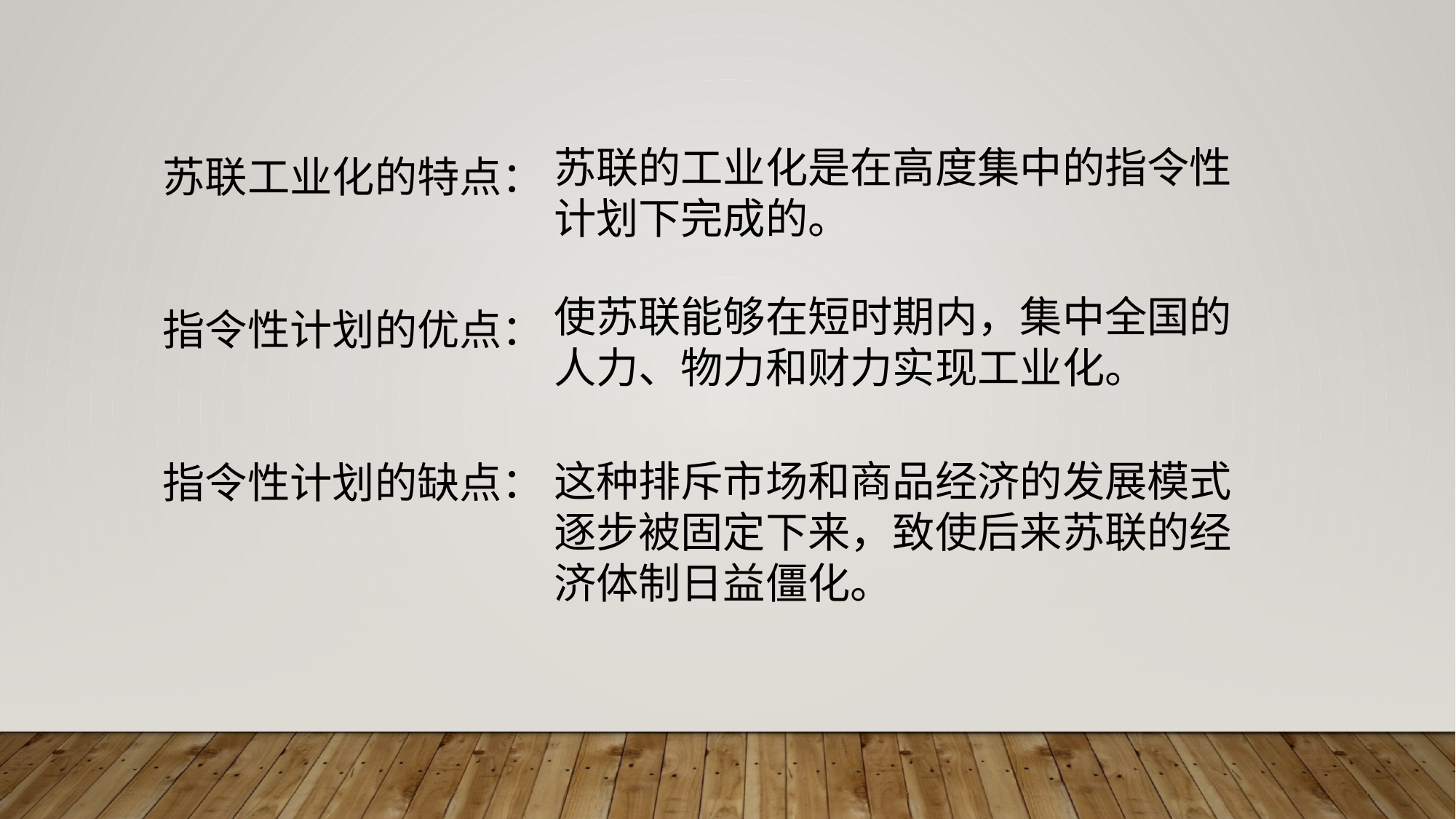

苏联工业化的特点：

指令性计划的优点：

指令性计划的缺点：
苏联的工业化是在高度集中的指令性计划下完成的。
使苏联能够在短时期内，集中全国的人力、物力和财力实现工业化。
这种排斥市场和商品经济的发展模式逐步被固定下来，致使后来苏联的经
济体制日益僵化。